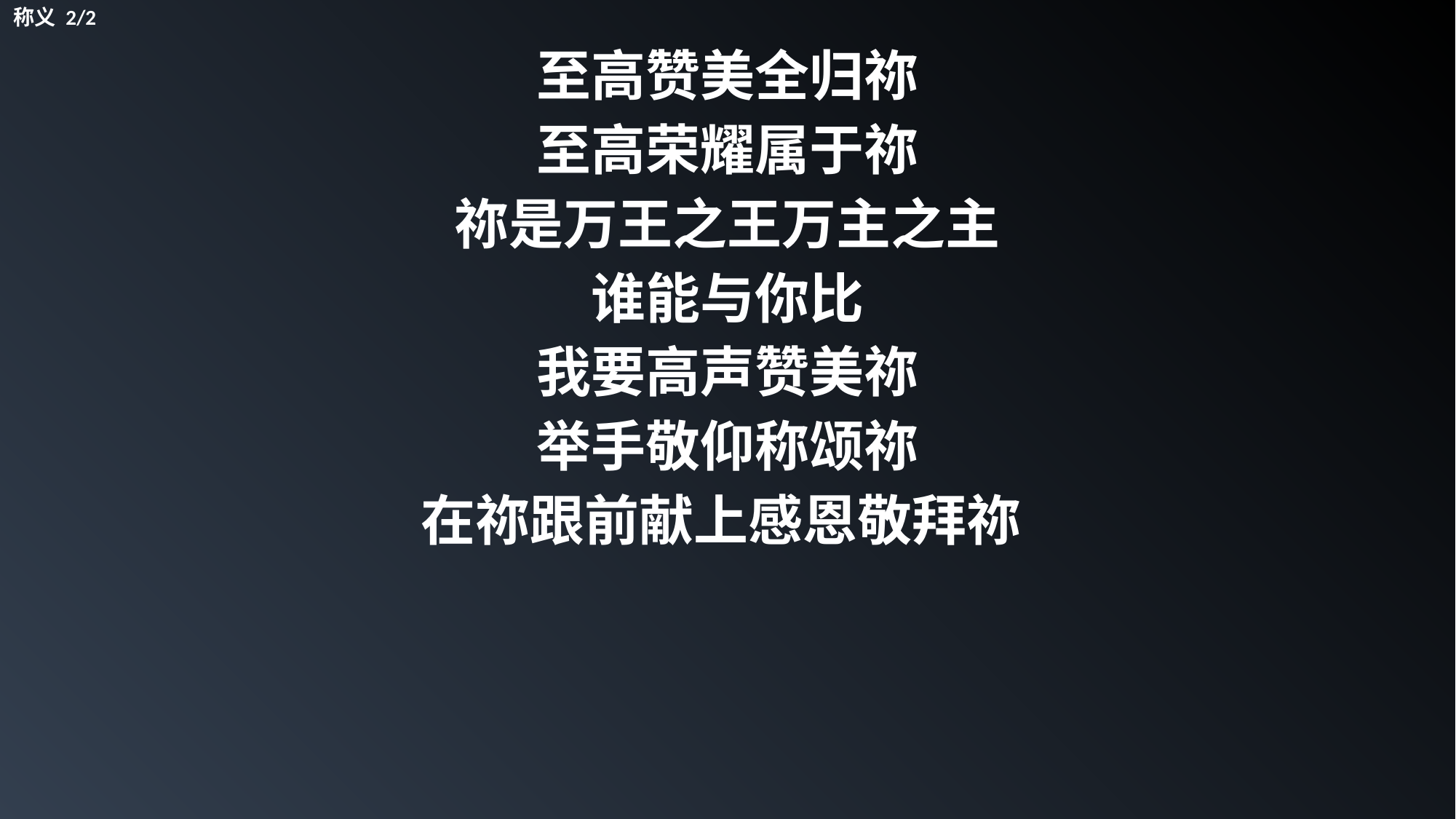

称义 2/2
至高赞美全归祢
至高荣耀属于祢
祢是万王之王万主之主
谁能与你比
我要高声赞美祢
举手敬仰称颂祢
在祢跟前献上感恩敬拜祢